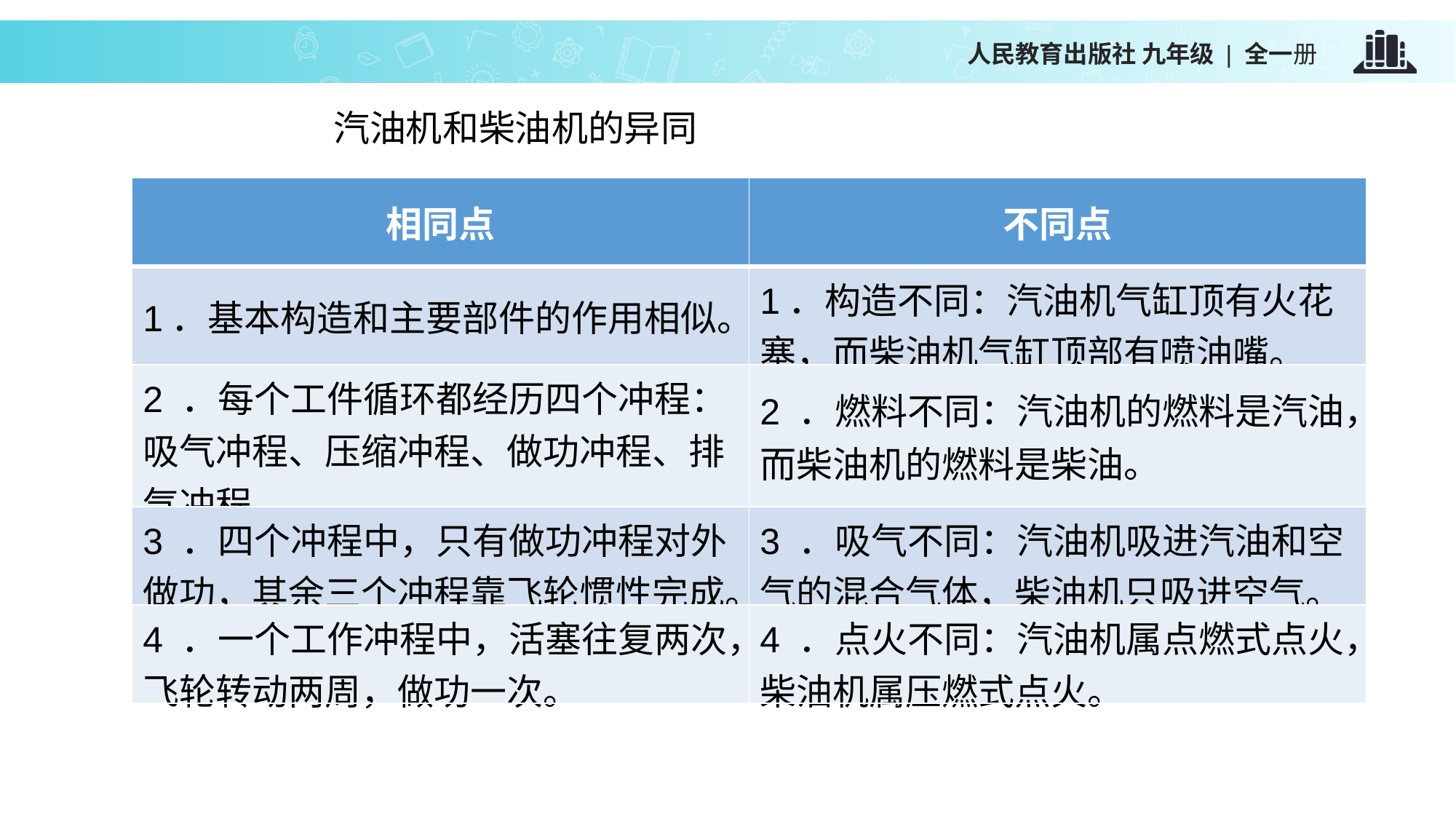

人民教育出版社 九年级 | 全一册
汽油机和柴油机的异同
| 相同点 | 不同点 |
| --- | --- |
| 1．基本构造和主要部件的作用相似。 | 1．构造不同：汽油机气缸顶有火花塞，而柴油机气缸顶部有喷油嘴。 |
| 2 ．每个工件循环都经历四个冲程：吸气冲程、压缩冲程、做功冲程、排气冲程。 | 2 ．燃料不同：汽油机的燃料是汽油，而柴油机的燃料是柴油。 |
| 3 ．四个冲程中，只有做功冲程对外做功，其余三个冲程靠飞轮惯性完成。 | 3 ．吸气不同：汽油机吸进汽油和空气的混合气体，柴油机只吸进空气。 |
| 4 ．一个工作冲程中，活塞往复两次，飞轮转动两周，做功一次。 | 4 ．点火不同：汽油机属点燃式点火，柴油机属压燃式点火。 |